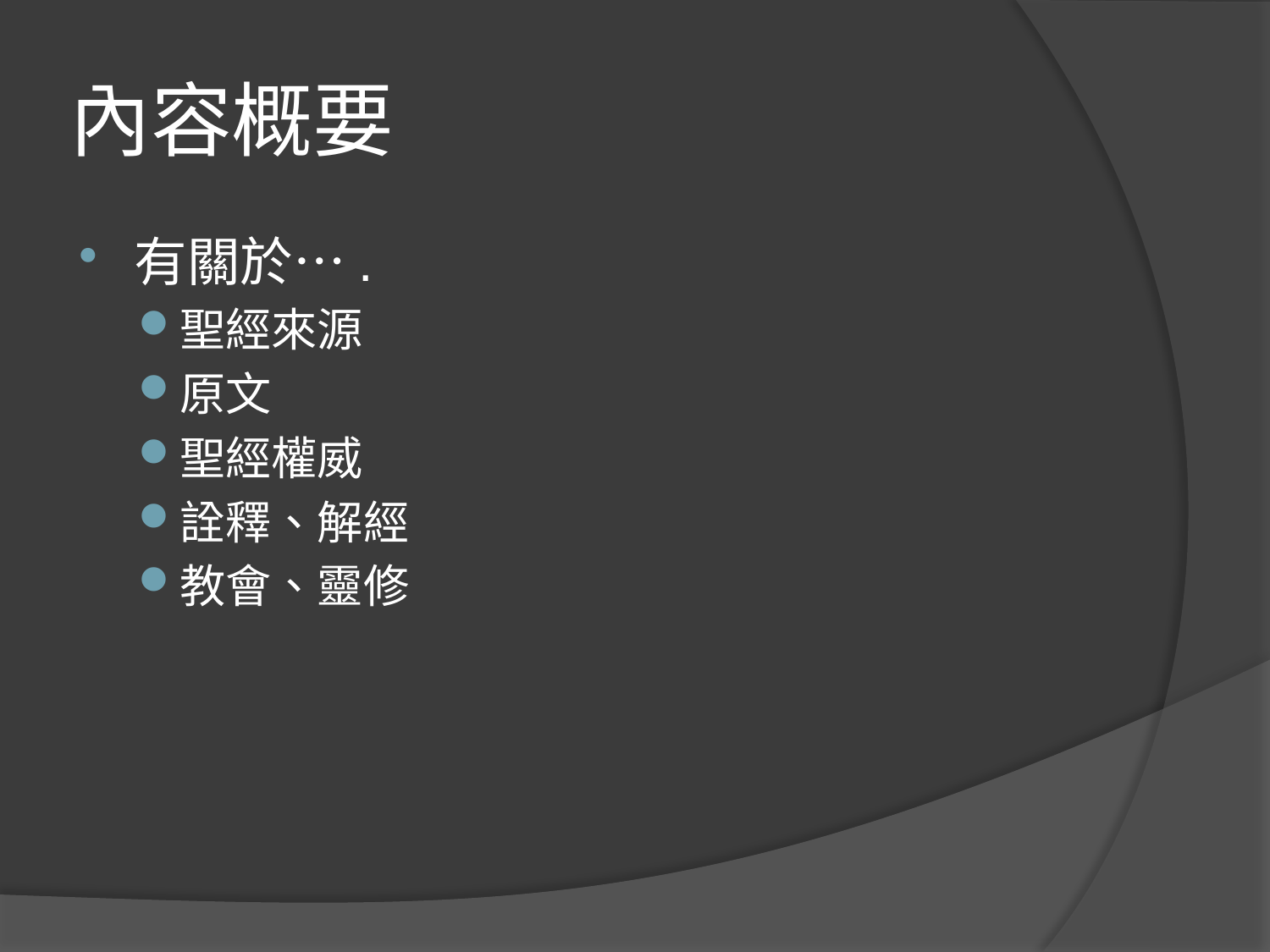

# 內容概要
有關於….
聖經來源
原文
聖經權威
詮釋、解經
教會、靈修